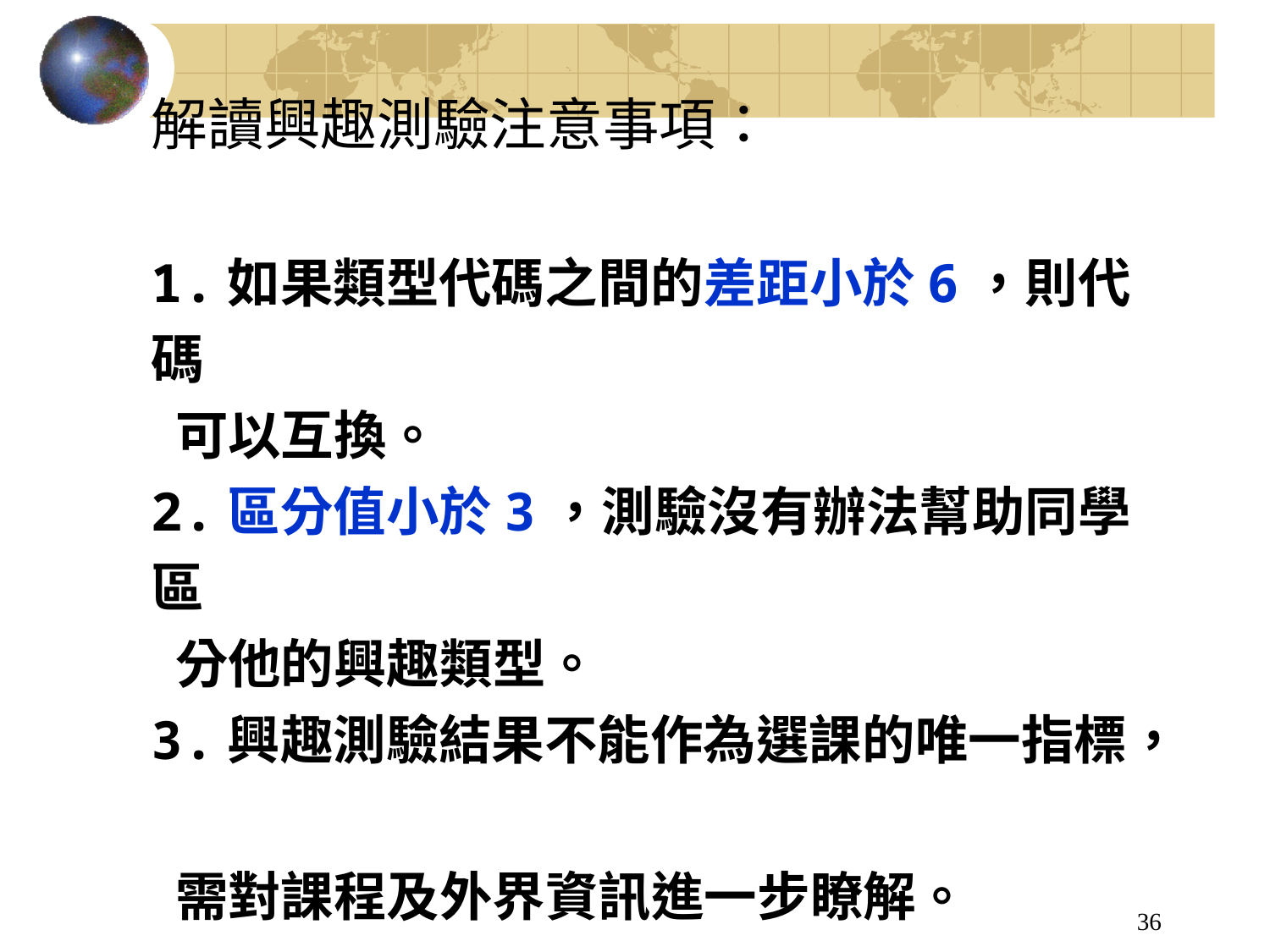

# 解讀興趣測驗注意事項： 1.如果類型代碼之間的差距小於6，則代碼 可以互換。 2.區分值小於3，測驗沒有辦法幫助同學區 分他的興趣類型。 3.興趣測驗結果不能作為選課的唯一指標， 需對課程及外界資訊進一步瞭解。
36